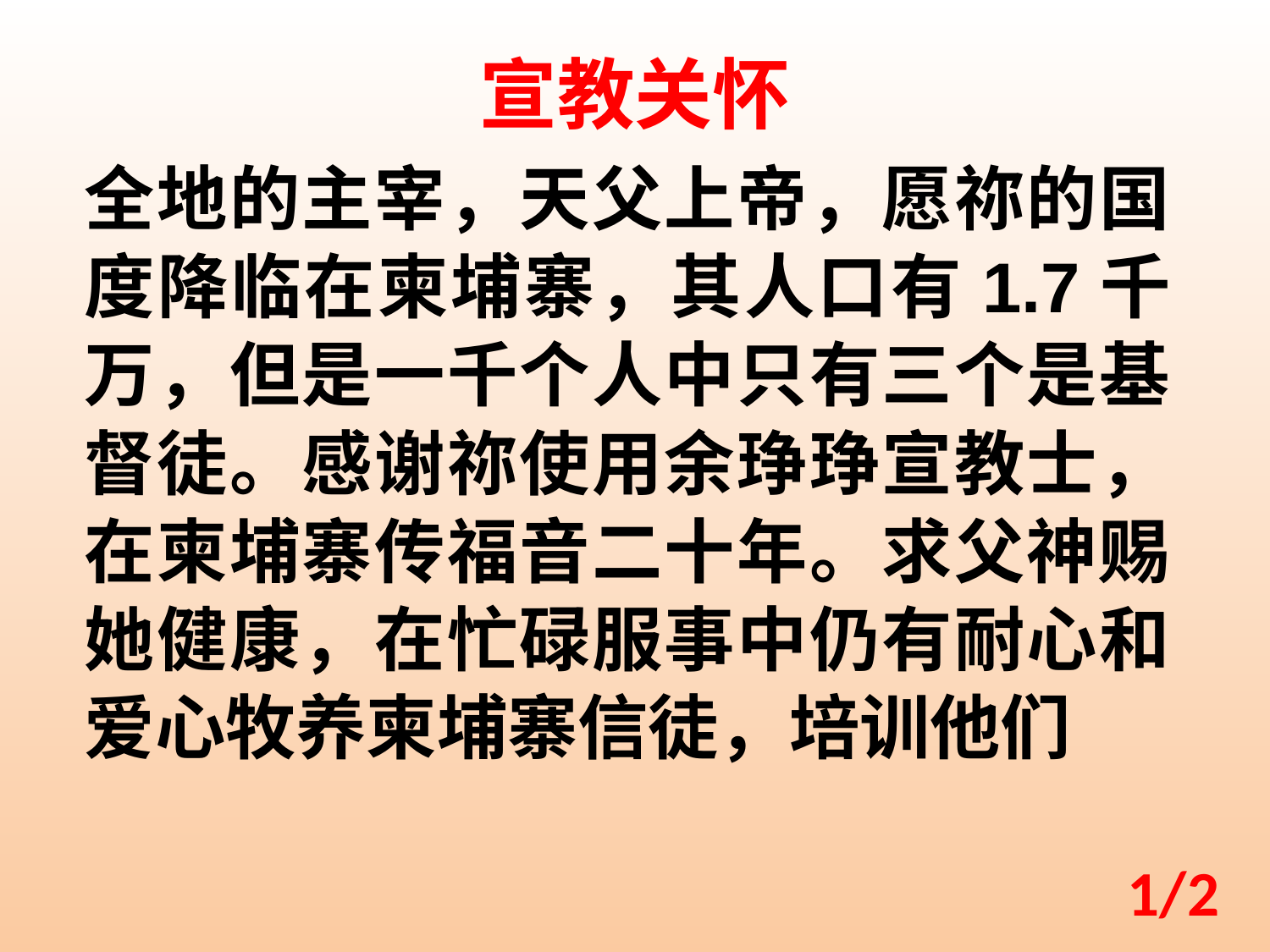

宣教关怀
全地的主宰，天父上帝，愿祢的国度降临在柬埔寨，其人口有1.7千万，但是一千个人中只有三个是基督徒。感谢祢使用余琤琤宣教士，在柬埔寨传福音二十年。求父神赐她健康，在忙碌服事中仍有耐心和爱心牧养柬埔寨信徒，培训他们
1/2